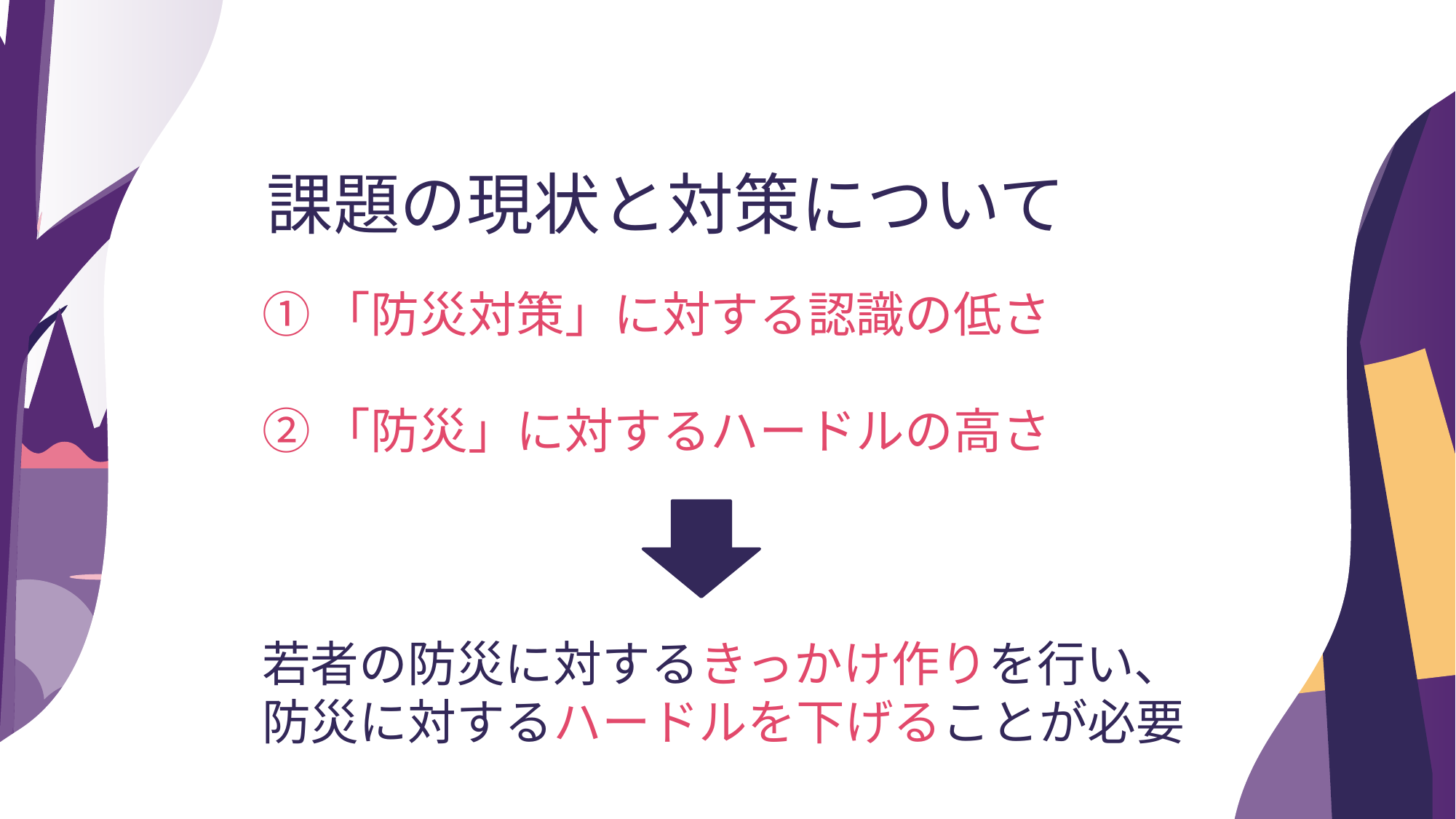

課題の現状と対策について
①「防災対策」に対する認識の低さ

②「防災」に対するハードルの高さ

若者の防災に対するきっかけ作りを行い、
防災に対するハードルを下げることが必要